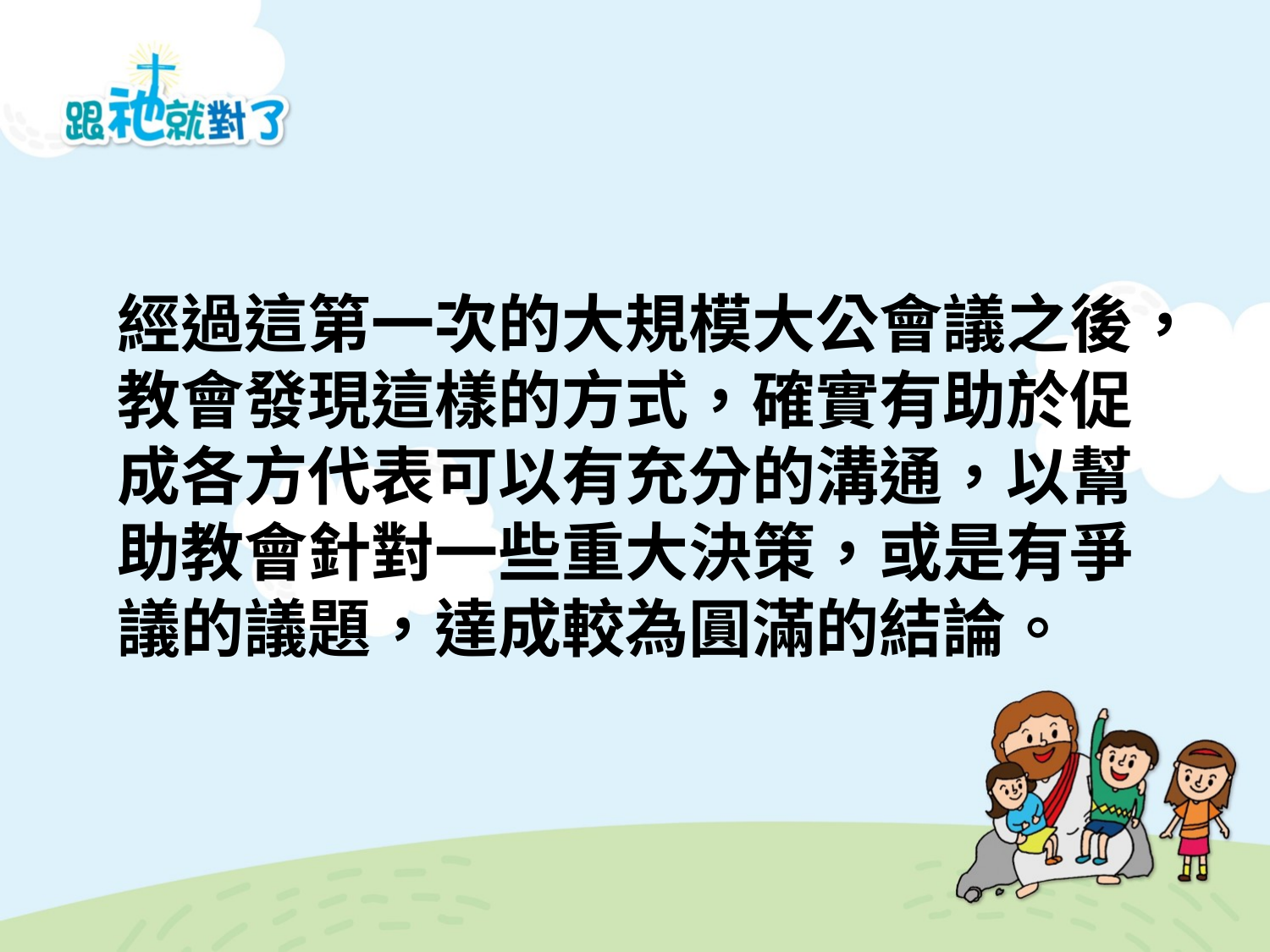

經過這第一次的大規模大公會議之後，教會發現這樣的方式，確實有助於促成各方代表可以有充分的溝通，以幫助教會針對一些重大決策，或是有爭議的議題，達成較為圓滿的結論。